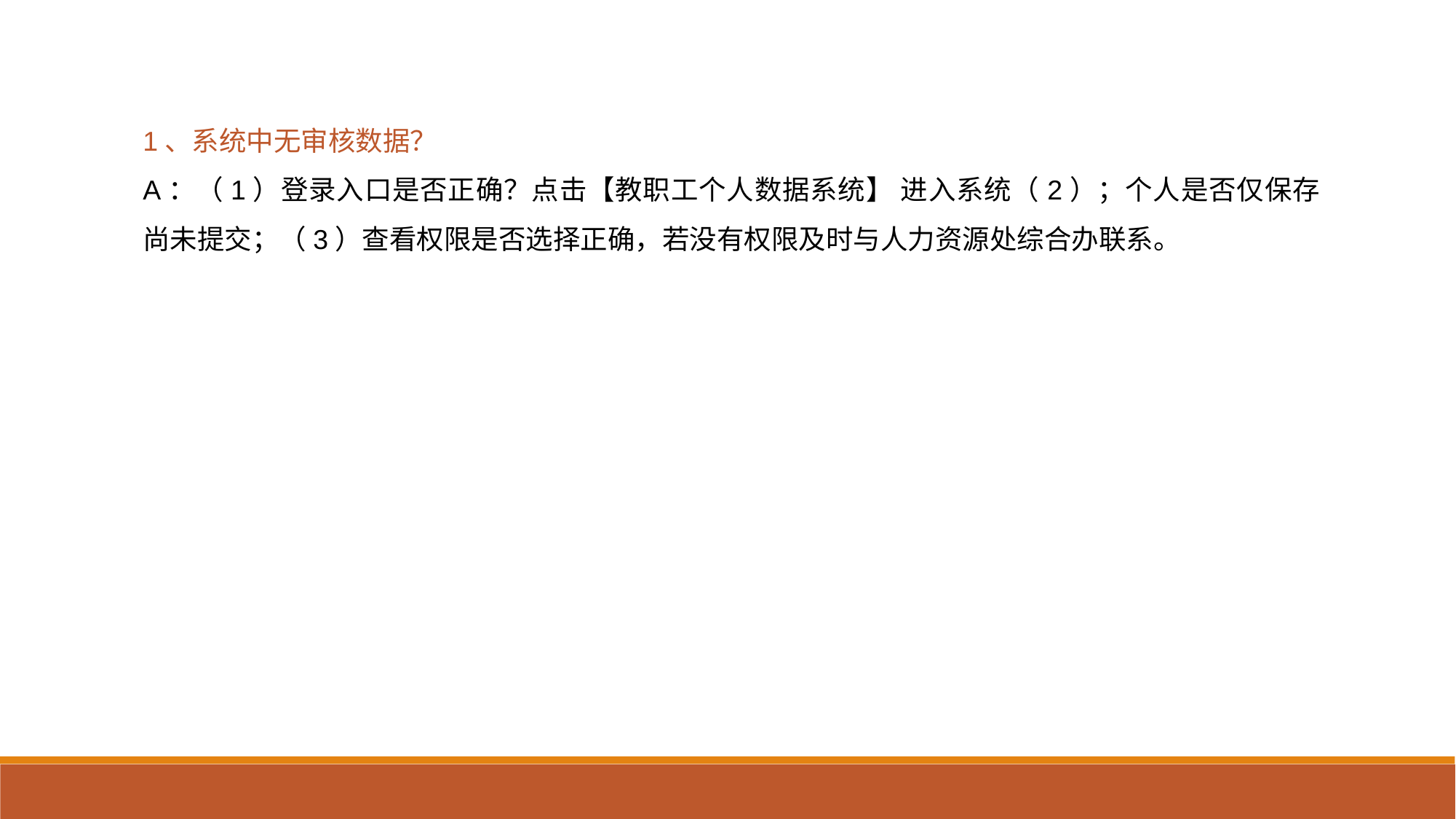

1、系统中无审核数据？
A：（1）登录入口是否正确？点击【教职工个人数据系统】 进入系统（2）；个人是否仅保存尚未提交；（3）查看权限是否选择正确，若没有权限及时与人力资源处综合办联系。